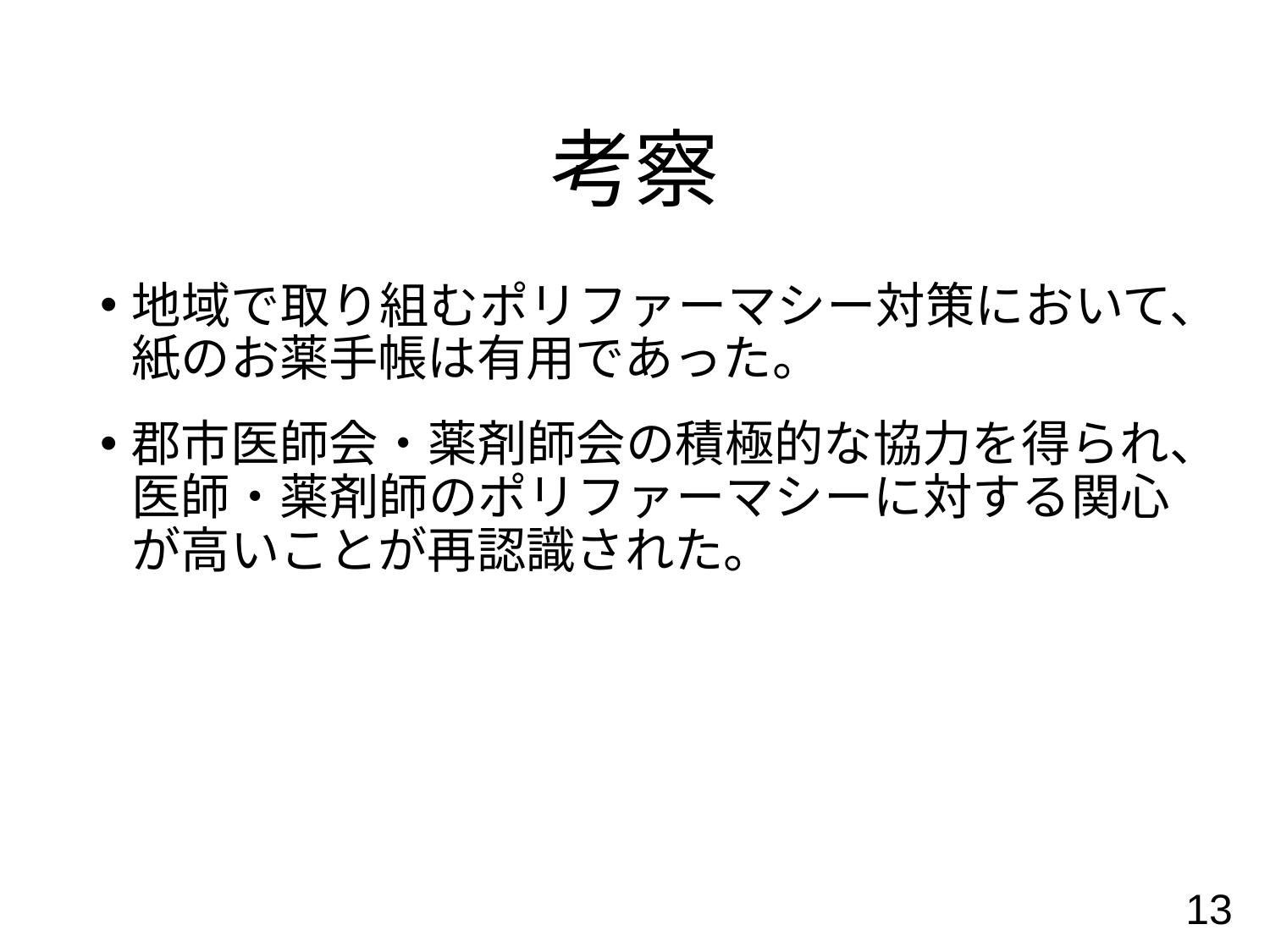

# 考察
地域で取り組むポリファーマシー対策において、紙のお薬手帳は有用であった。
郡市医師会・薬剤師会の積極的な協力を得られ、医師・薬剤師のポリファーマシーに対する関心が高いことが再認識された。
13